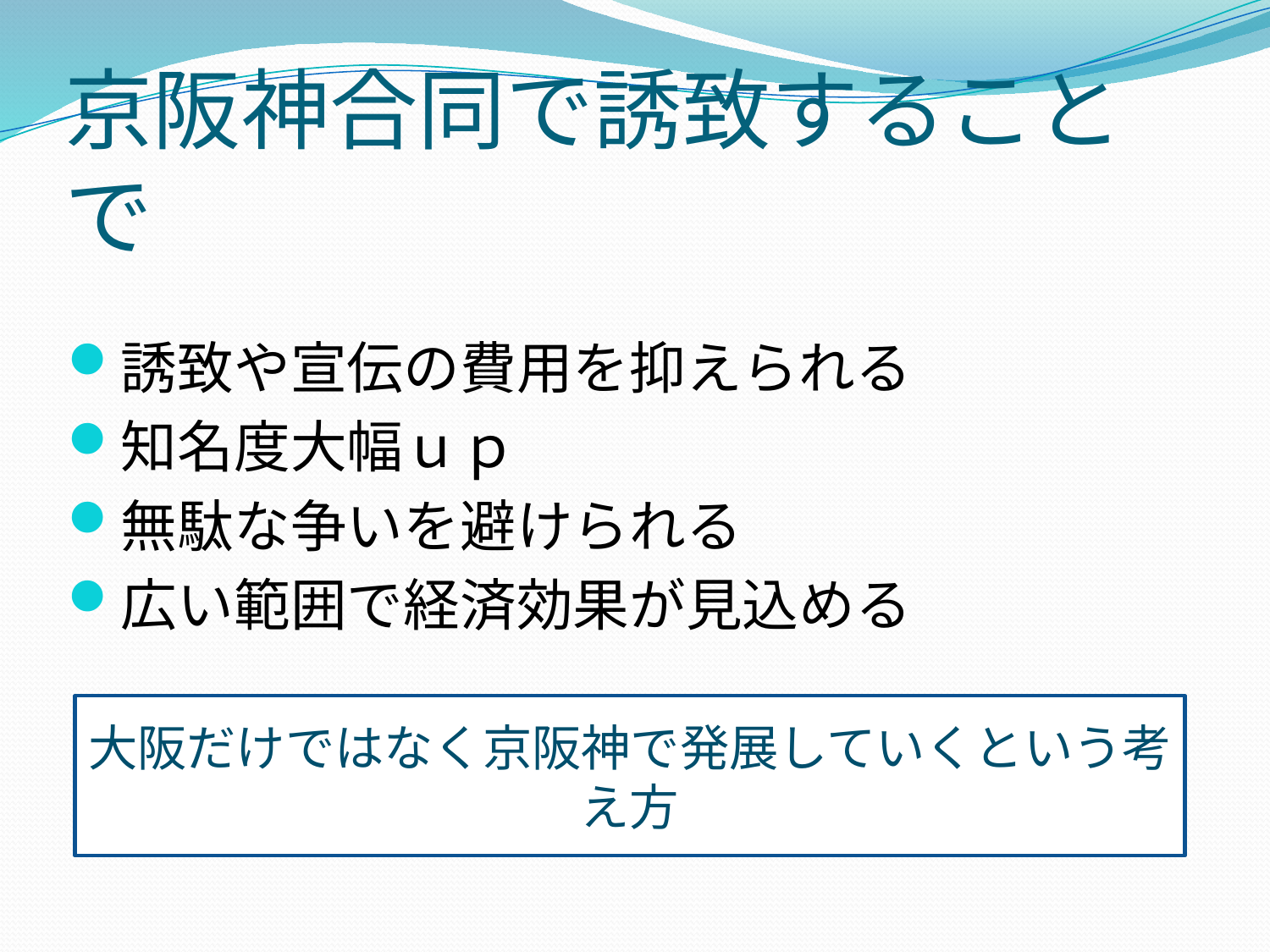

# 京阪神合同で誘致することで
誘致や宣伝の費用を抑えられる
知名度大幅ｕｐ
無駄な争いを避けられる
広い範囲で経済効果が見込める
大阪だけではなく京阪神で発展していくという考え方